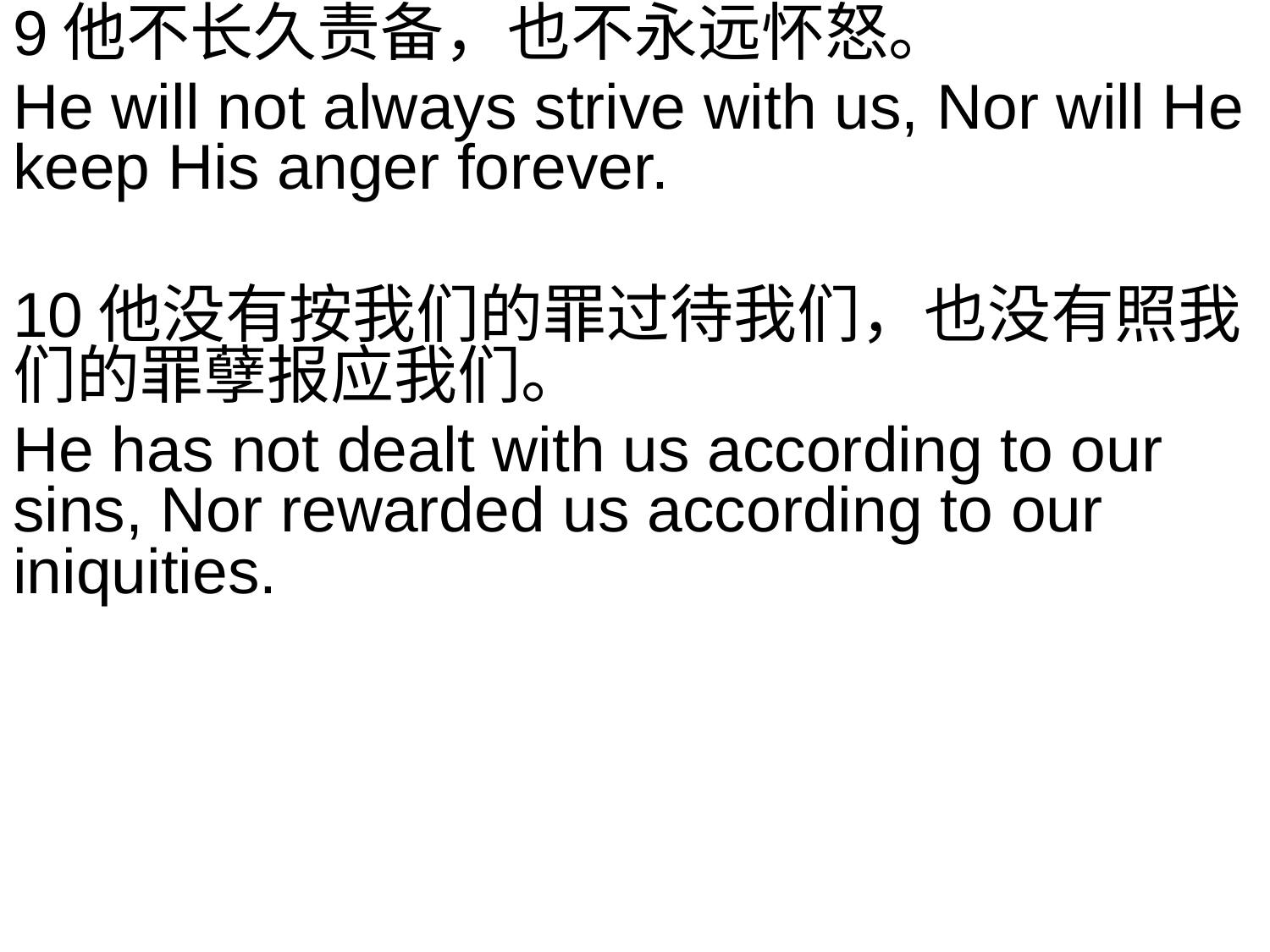

9他不长久责备，也不永远怀怒。
He will not always strive with us, Nor will He keep His anger forever.

10他没有按我们的罪过待我们，也没有照我们的罪孽报应我们。
He has not dealt with us according to our sins, Nor rewarded us according to our iniquities.